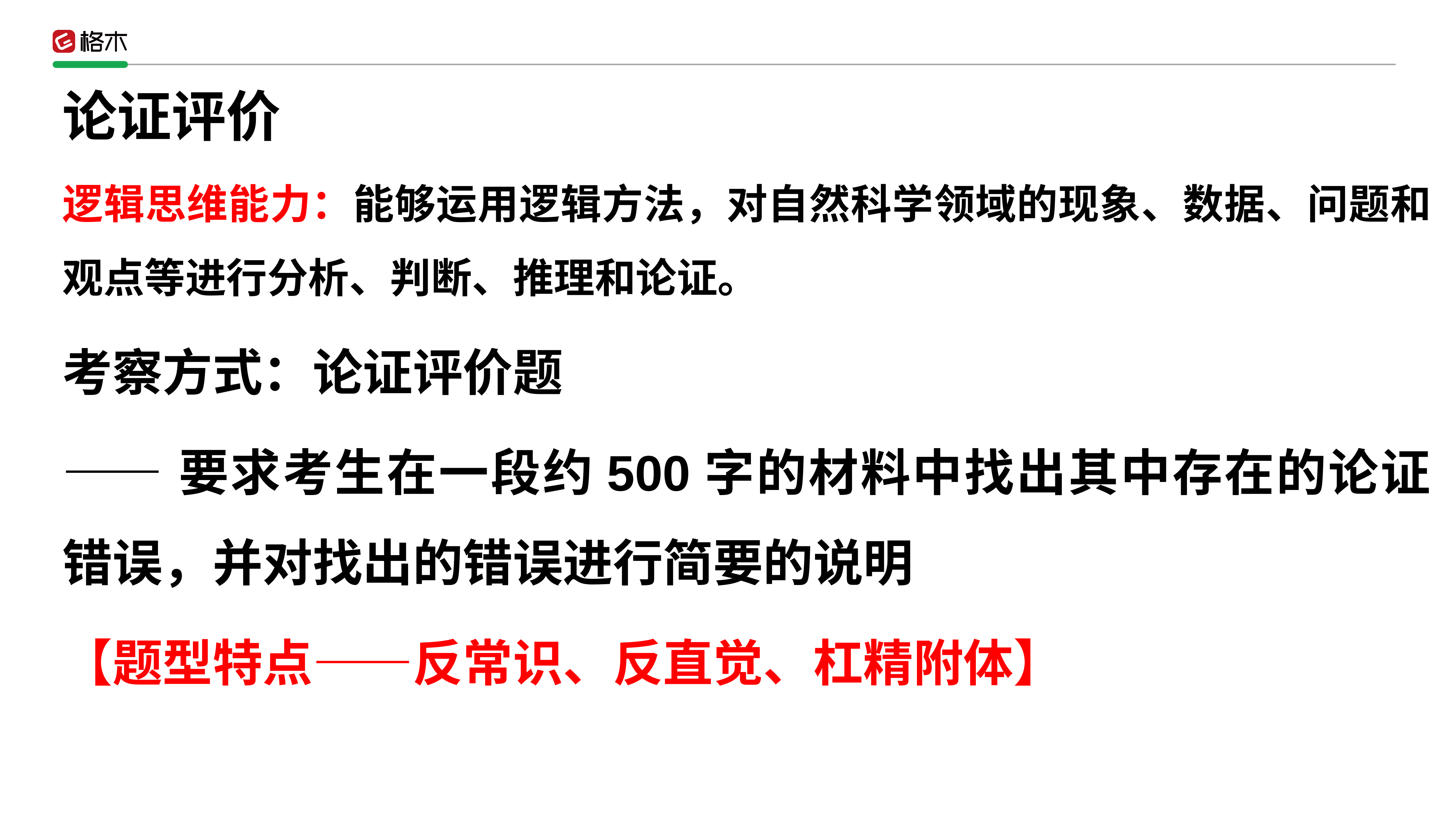

论证评价
逻辑思维能力：能够运用逻辑方法，对自然科学领域的现象、数据、问题和观点等进行分析、判断、推理和论证。
考察方式：论证评价题
——要求考生在一段约500字的材料中找出其中存在的论证错误，并对找出的错误进行简要的说明
【题型特点——反常识、反直觉、杠精附体】